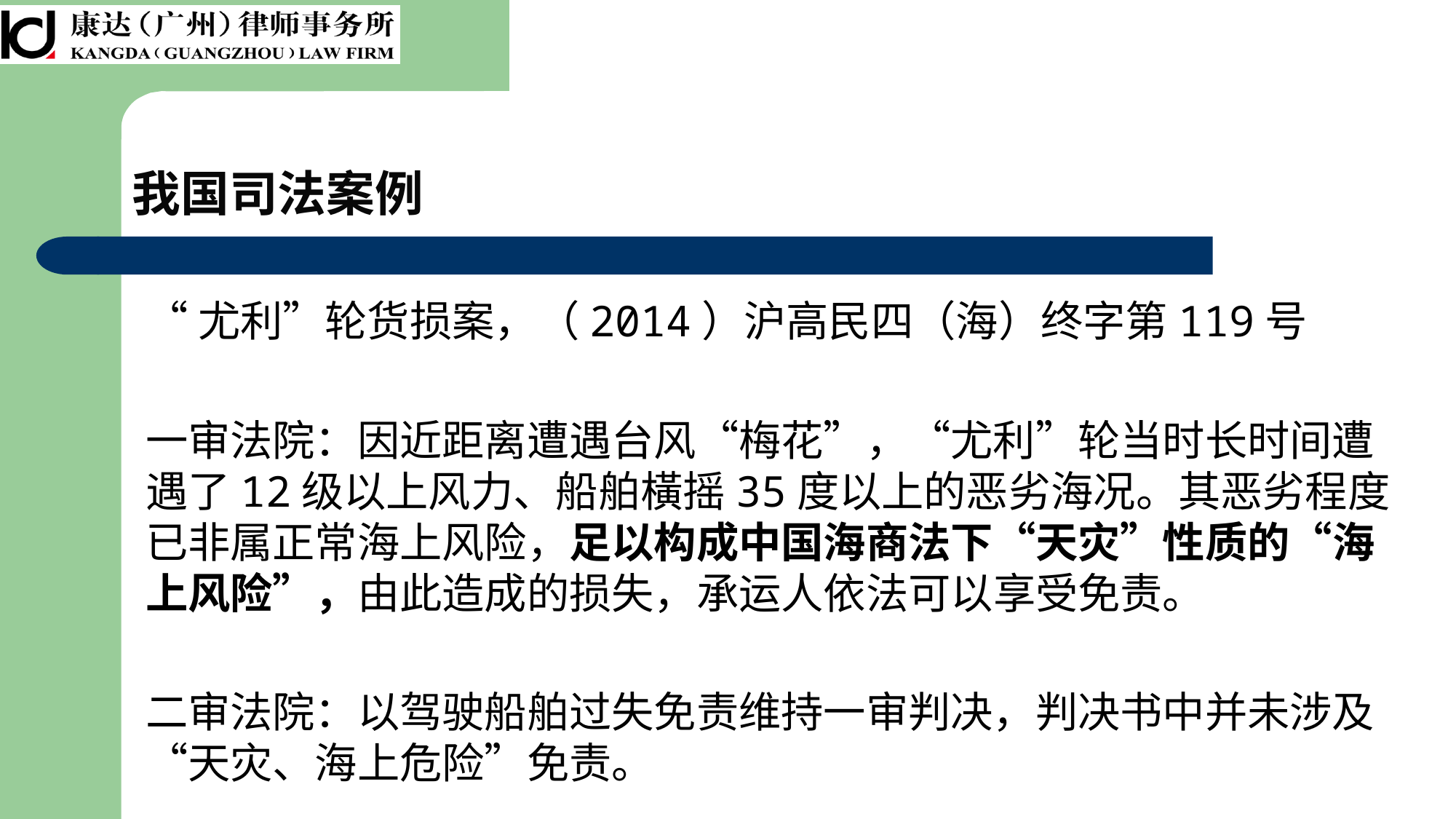

# 我国司法案例
“尤利”轮货损案，（2014）沪高民四（海）终字第119号

一审法院：因近距离遭遇台风“梅花”，“尤利”轮当时长时间遭遇了12级以上风力、船舶橫摇35度以上的恶劣海况。其恶劣程度已非属正常海上风险，足以构成中国海商法下“天灾”性质的“海上风险”，由此造成的损失，承运人依法可以享受免责。

二审法院：以驾驶船舶过失免责维持一审判决，判决书中并未涉及“天灾、海上危险”免责。